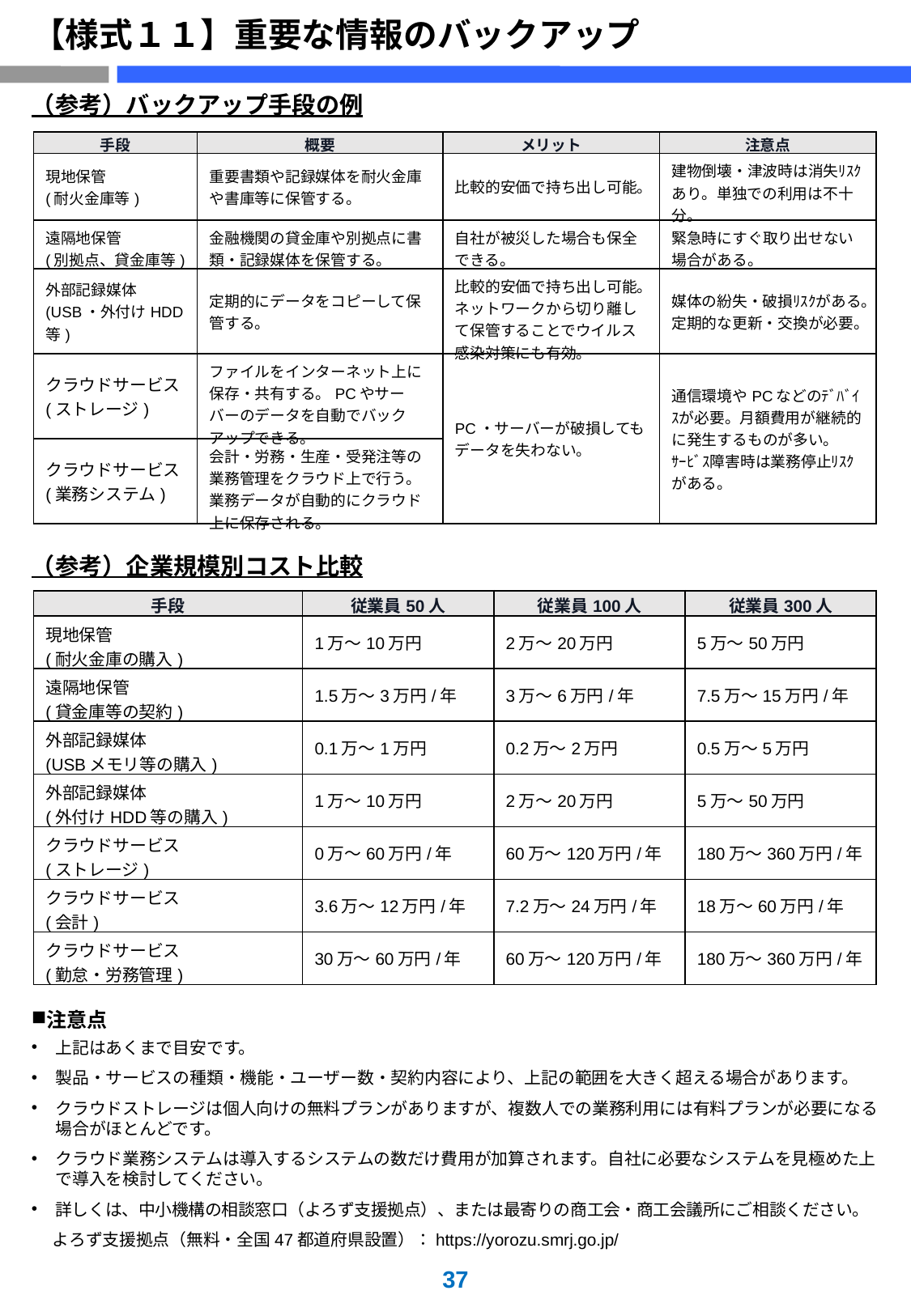

# 【様式１１】重要な情報のバックアップ
（参考）バックアップ手段の例

（参考）企業規模別コスト比較
| 手段 | 概要 | メリット | 注意点 |
| --- | --- | --- | --- |
| 現地保管 (耐火金庫等) | 重要書類や記録媒体を耐火金庫や書庫等に保管する。 | 比較的安価で持ち出し可能。 | 建物倒壊・津波時は消失ﾘｽｸあり。単独での利用は不十分。 |
| 遠隔地保管 (別拠点、貸金庫等) | 金融機関の貸金庫や別拠点に書類・記録媒体を保管する。 | 自社が被災した場合も保全できる。 | 緊急時にすぐ取り出せない場合がある。 |
| 外部記録媒体 (USB・外付けHDD等) | 定期的にデータをコピーして保管する。 | 比較的安価で持ち出し可能。ネットワークから切り離して保管することでウイルス感染対策にも有効。 | 媒体の紛失・破損ﾘｽｸがある。定期的な更新・交換が必要。 |
| クラウドサービス (ストレージ) | ファイルをインターネット上に保存・共有する。PCやサーバーのデータを自動でバックアップできる。 | PC・サーバーが破損してもデータを失わない。 | 通信環境やPCなどのﾃﾞﾊﾞｲｽが必要。月額費用が継続的に発生するものが多い。 ｻｰﾋﾞｽ障害時は業務停止ﾘｽｸがある。 |
| クラウドサービス (業務システム) | 会計・労務・生産・受発注等の業務管理をクラウド上で行う。 業務データが自動的にクラウド上に保存される。 |  |  |
| 手段 | 従業員50人 | 従業員100人 | 従業員300人 |
| --- | --- | --- | --- |
| 現地保管 (耐火金庫の購入) | 1万～10万円 | 2万～20万円 | 5万～50万円 |
| 遠隔地保管 (貸金庫等の契約) | 1.5万～3万円/年 | 3万～6万円/年 | 7.5万～15万円/年 |
| 外部記録媒体 (USBメモリ等の購入) | 0.1万～1万円 | 0.2万～2万円 | 0.5万～5万円 |
| 外部記録媒体 (外付けHDD等の購入) | 1万～10万円 | 2万～20万円 | 5万～50万円 |
| クラウドサービス (ストレージ) | 0万～60万円/年 | 60万～120万円/年 | 180万～360万円/年 |
| クラウドサービス (会計) | 3.6万～12万円/年 | 7.2万～24万円/年 | 18万～60万円/年 |
| クラウドサービス (勤怠・労務管理) | 30万～60万円/年 | 60万～120万円/年 | 180万～360万円/年 |
注意点
上記はあくまで目安です。
製品・サービスの種類・機能・ユーザー数・契約内容により、上記の範囲を大きく超える場合があります。
クラウドストレージは個人向けの無料プランがありますが、複数人での業務利用には有料プランが必要になる場合がほとんどです。
クラウド業務システムは導入するシステムの数だけ費用が加算されます。自社に必要なシステムを見極めた上で導入を検討してください。
詳しくは、中小機構の相談窓口（よろず支援拠点）、または最寄りの商工会・商工会議所にご相談ください。
　 よろず支援拠点（無料・全国47都道府県設置）：https://yorozu.smrj.go.jp/
37